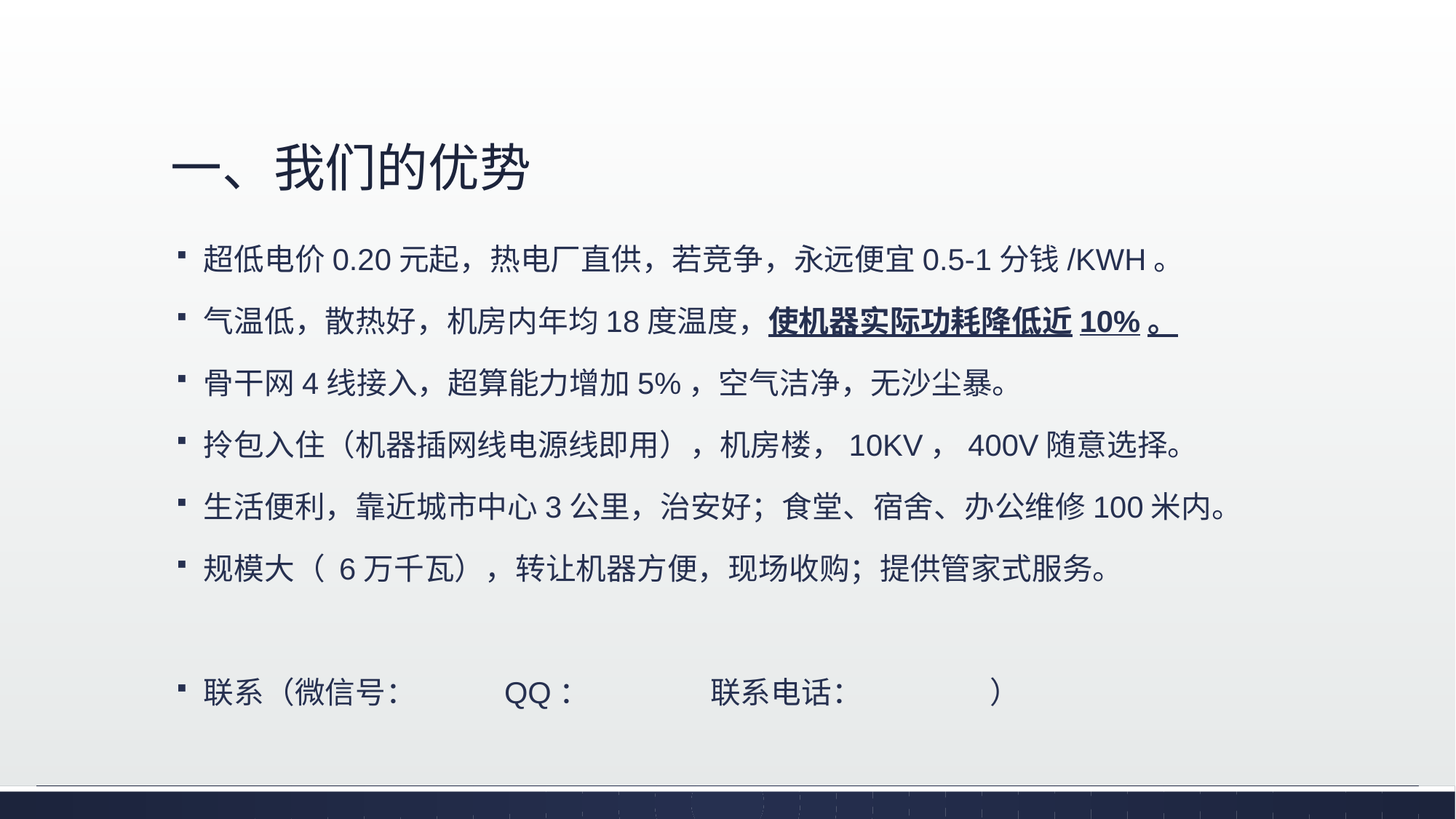

# 一、我们的优势
超低电价0.20元起，热电厂直供，若竞争，永远便宜0.5-1分钱/KWH。
气温低，散热好，机房内年均18度温度，使机器实际功耗降低近10%。
骨干网4线接入，超算能力增加5%，空气洁净，无沙尘暴。
拎包入住（机器插网线电源线即用），机房楼，10KV，400V随意选择。
生活便利，靠近城市中心3公里，治安好；食堂、宿舍、办公维修100米内。
规模大（ 6万千瓦），转让机器方便，现场收购；提供管家式服务。

联系（微信号：            QQ：                  联系电话：                   ）